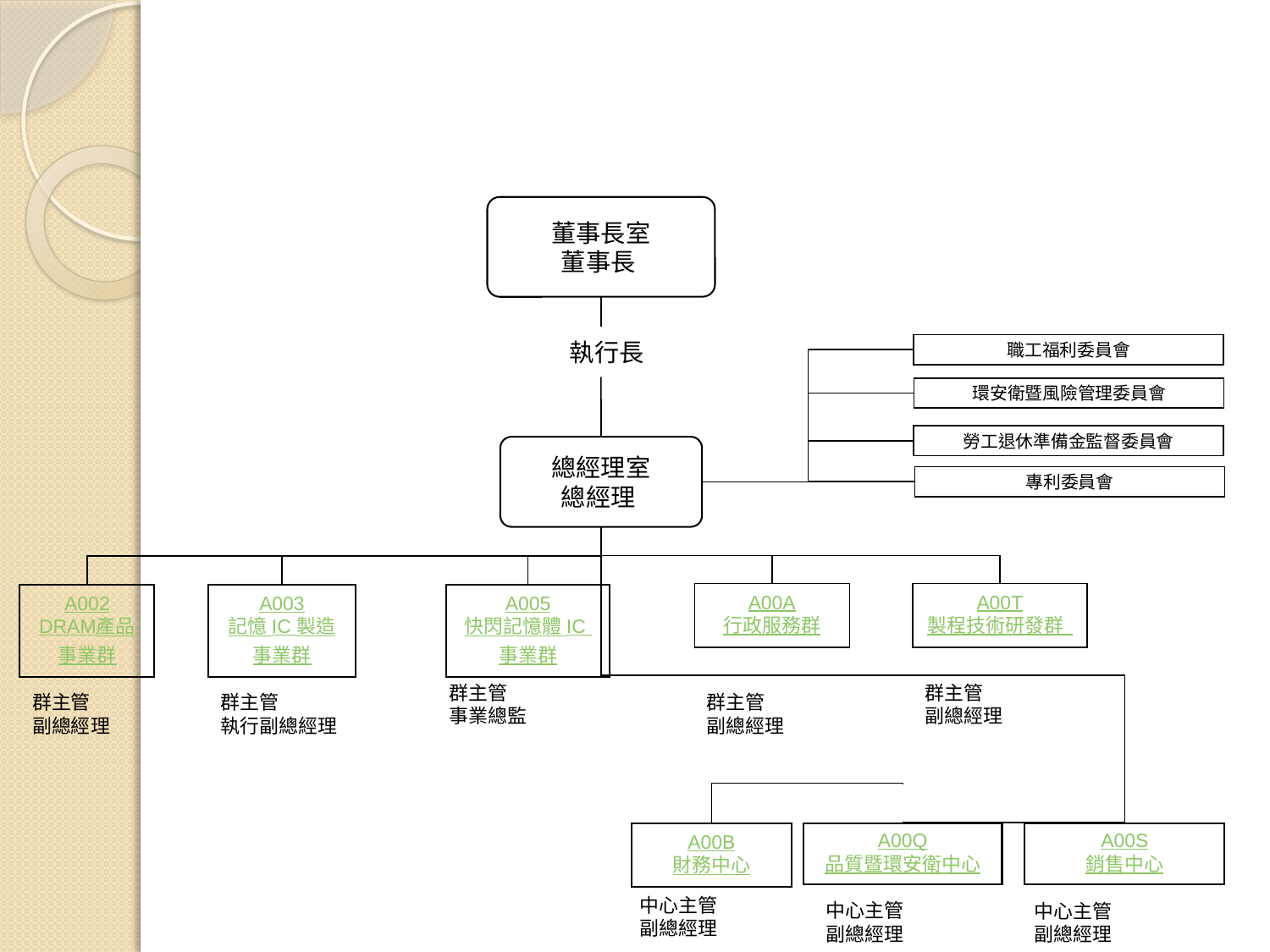

董事長室
董事長
 執行長

職工福利委員會

環安衛暨風險管理委員會

勞工退休準備金監督委員會

總經理室
總經理

專利委員會

A002
DRAM產品
事業群
A003
記憶 IC 製造
事業群
A005
快閃記憶體 IC
事業群
A00A
行政服務群
A00T
製程技術研發群
群主管
事業總監
群主管
副總經理
群主管
副總經理
群主管
執行副總經理
群主管
副總經理
A00B
財務中心
A00Q
品質暨環安衛中心
A00S
銷售中心
中心主管
副總經理
中心主管
副總經理
中心主管
副總經理